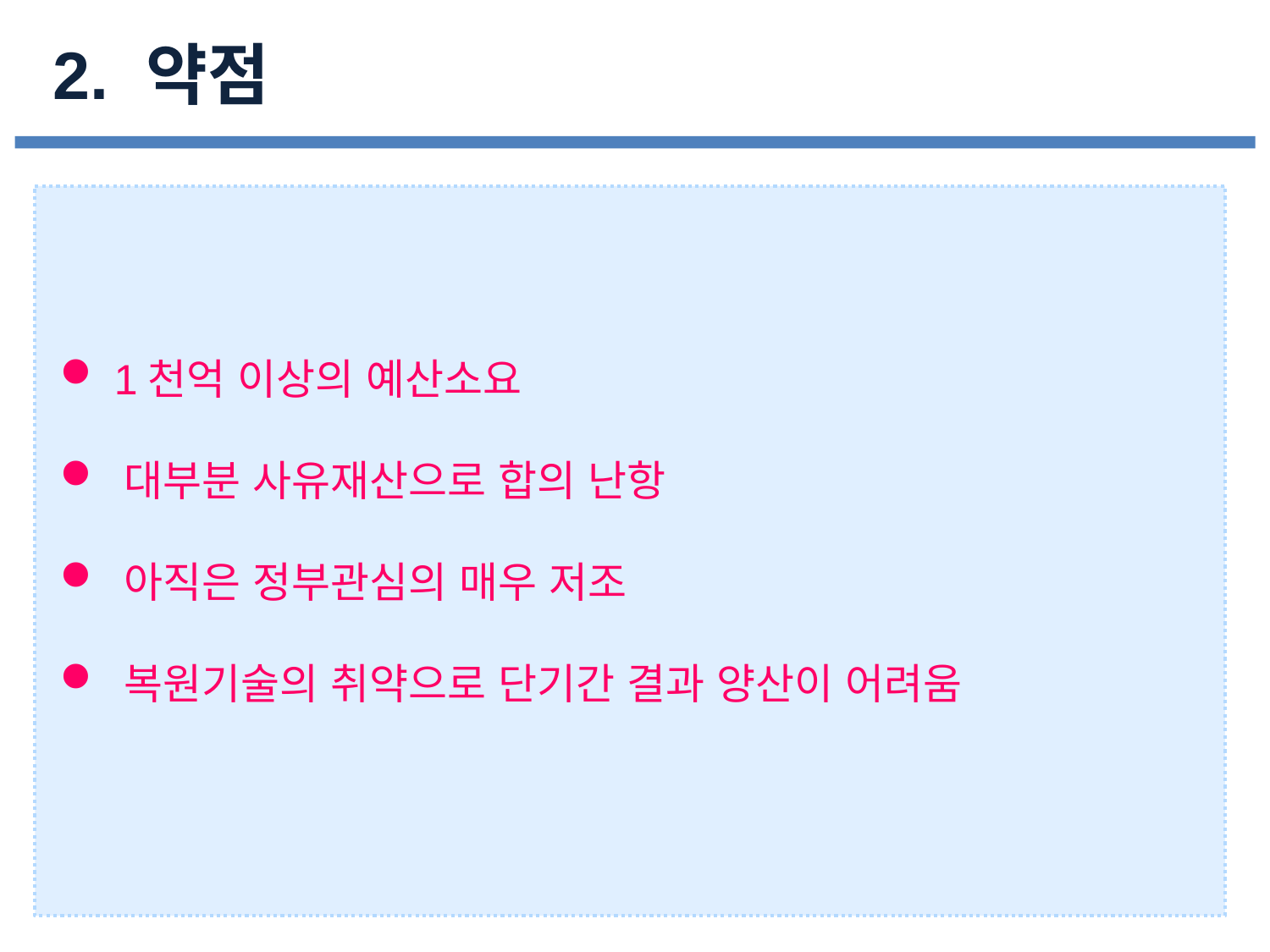

2. 약점

 1천억 이상의 예산소요
 대부분 사유재산으로 합의 난항
 아직은 정부관심의 매우 저조
 복원기술의 취약으로 단기간 결과 양산이 어려움